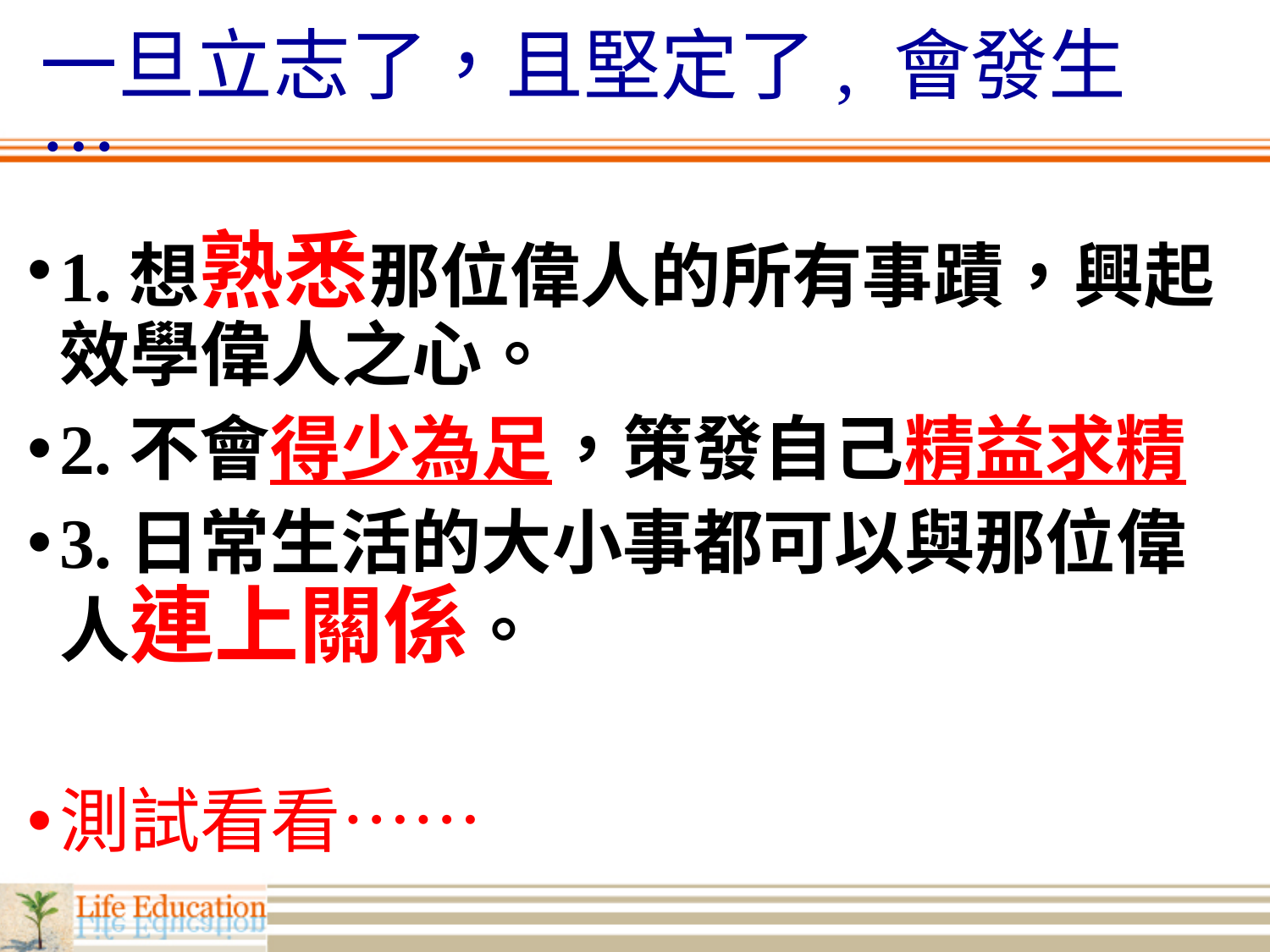

# 一旦立志了，且堅定了, 會發生 …
1.想熟悉那位偉人的所有事蹟，興起效學偉人之心。
2.不會得少為足，策發自己精益求精
3.日常生活的大小事都可以與那位偉人連上關係。

測試看看……